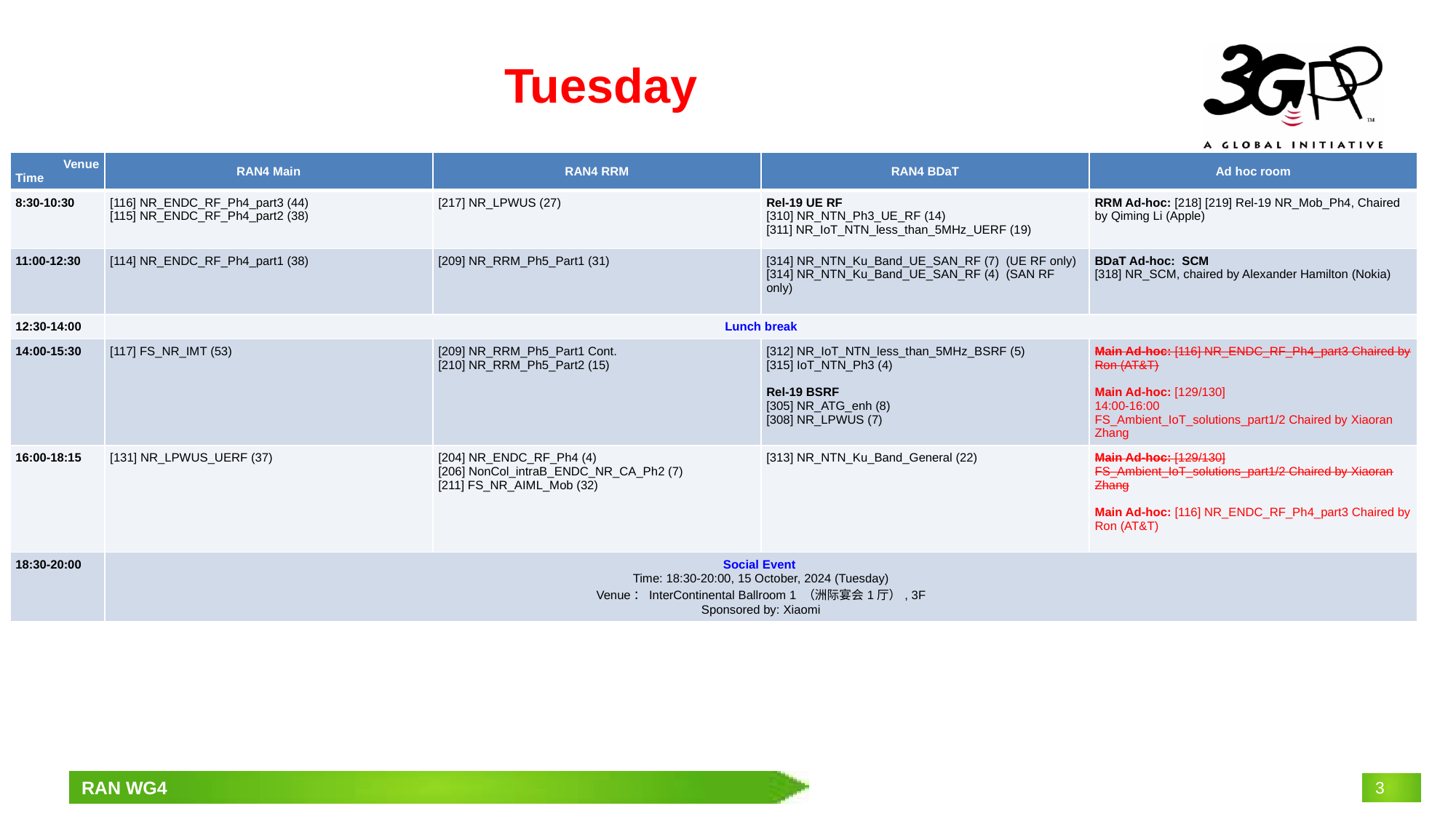

# Tuesday
| Venue Time | RAN4 Main | RAN4 RRM | RAN4 BDaT | Ad hoc room |
| --- | --- | --- | --- | --- |
| 8:30-10:30 | [116] NR\_ENDC\_RF\_Ph4\_part3 (44) [115] NR\_ENDC\_RF\_Ph4\_part2 (38) | [217] NR\_LPWUS (27) | Rel-19 UE RF [310] NR\_NTN\_Ph3\_UE\_RF (14) [311] NR\_IoT\_NTN\_less\_than\_5MHz\_UERF (19) | RRM Ad-hoc: [218] [219] Rel-19 NR\_Mob\_Ph4, Chaired by Qiming Li (Apple) |
| 11:00-12:30 | [114] NR\_ENDC\_RF\_Ph4\_part1 (38) | [209] NR\_RRM\_Ph5\_Part1 (31) | [314] NR\_NTN\_Ku\_Band\_UE\_SAN\_RF (7) (UE RF only) [314] NR\_NTN\_Ku\_Band\_UE\_SAN\_RF (4) (SAN RF only) | BDaT Ad-hoc: SCM [318] NR\_SCM, chaired by Alexander Hamilton (Nokia) |
| 12:30-14:00 | Lunch break |  |  |  |
| 14:00-15:30 | [117] FS\_NR\_IMT (53) | [209] NR\_RRM\_Ph5\_Part1 Cont. [210] NR\_RRM\_Ph5\_Part2 (15) | [312] NR\_IoT\_NTN\_less\_than\_5MHz\_BSRF (5) [315] IoT\_NTN\_Ph3 (4) Rel-19 BSRF [305] NR\_ATG\_enh (8) [308] NR\_LPWUS (7) | Main Ad-hoc: [116] NR\_ENDC\_RF\_Ph4\_part3 Chaired by Ron (AT&T) Main Ad-hoc: [129/130] 14:00-16:00 FS\_Ambient\_IoT\_solutions\_part1/2 Chaired by Xiaoran Zhang |
| 16:00-18:15 | [131] NR\_LPWUS\_UERF (37) | [204] NR\_ENDC\_RF\_Ph4 (4) [206] NonCol\_intraB\_ENDC\_NR\_CA\_Ph2 (7) [211] FS\_NR\_AIML\_Mob (32) | [313] NR\_NTN\_Ku\_Band\_General (22) | Main Ad-hoc: [129/130] FS\_Ambient\_IoT\_solutions\_part1/2 Chaired by Xiaoran Zhang Main Ad-hoc: [116] NR\_ENDC\_RF\_Ph4\_part3 Chaired by Ron (AT&T) |
| 18:30-20:00 | Social Event Time: 18:30-20:00, 15 October, 2024 (Tuesday) Venue：InterContinental Ballroom 1 （洲际宴会1厅）, 3F Sponsored by: Xiaomi | RRM Ad-hoc: [202] Maintenance\_R18 Chaired by Yang Tang (Apple) | BDaT Ad-hoc: [317] Demod\_Maintenance, Chaired by Axel Mueller (Nokia) | Main Ad-hoc: [117] NR\_ENDC\_RF\_Ph4\_part2 Chaired by Tina(Yuanyuan) Zhang (Samsung) |